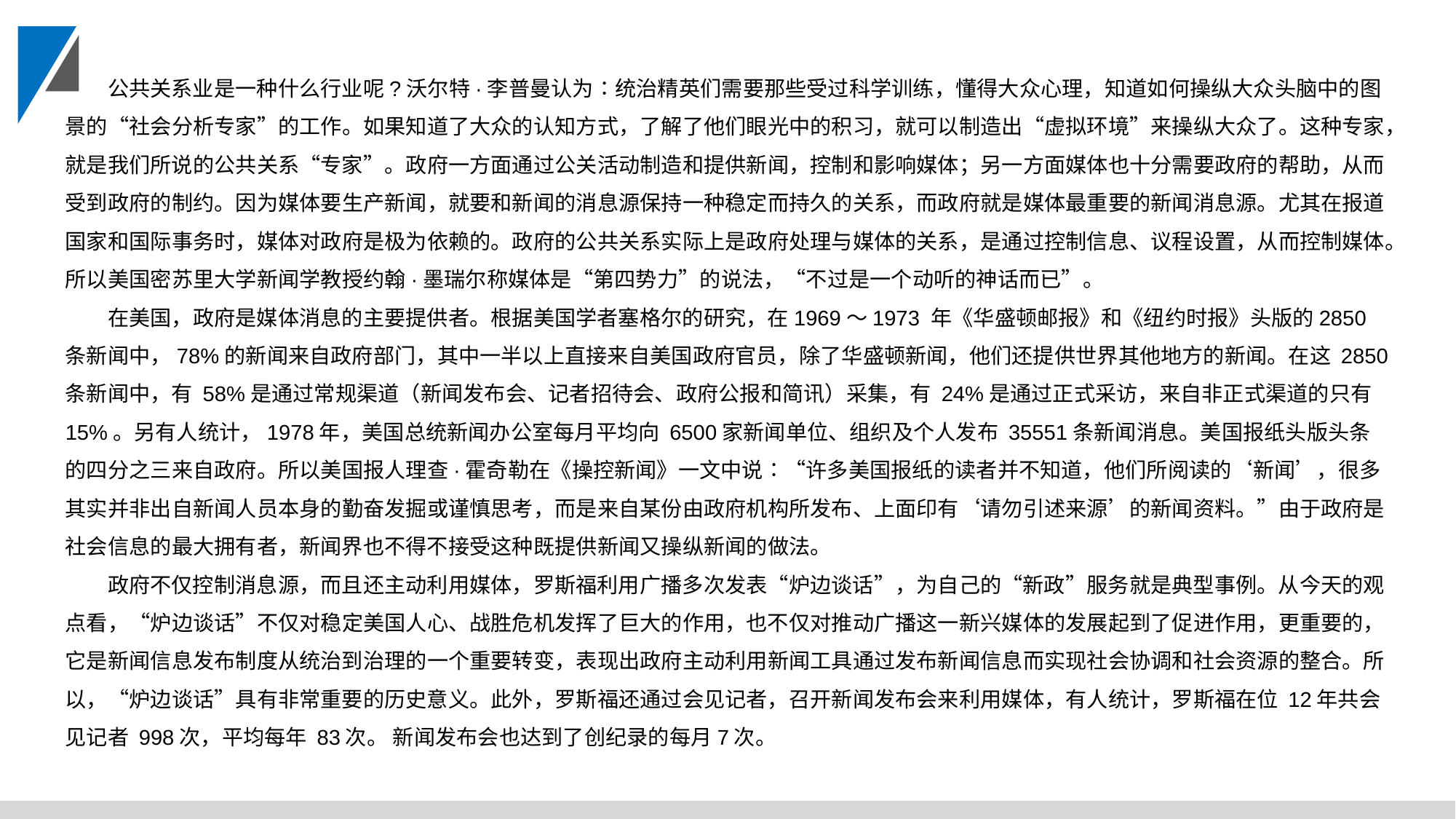

公共关系业是一种什么行业呢?沃尔特·李普曼认为∶统治精英们需要那些受过科学训练，懂得大众心理，知道如何操纵大众头脑中的图景的“社会分析专家”的工作。如果知道了大众的认知方式，了解了他们眼光中的积习，就可以制造出“虚拟环境”来操纵大众了。这种专家，就是我们所说的公共关系“专家”。政府一方面通过公关活动制造和提供新闻，控制和影响媒体；另一方面媒体也十分需要政府的帮助，从而受到政府的制约。因为媒体要生产新闻，就要和新闻的消息源保持一种稳定而持久的关系，而政府就是媒体最重要的新闻消息源。尤其在报道国家和国际事务时，媒体对政府是极为依赖的。政府的公共关系实际上是政府处理与媒体的关系，是通过控制信息、议程设置，从而控制媒体。所以美国密苏里大学新闻学教授约翰·墨瑞尔称媒体是“第四势力”的说法，“不过是一个动听的神话而已”。
在美国，政府是媒体消息的主要提供者。根据美国学者塞格尔的研究，在1969～1973 年《华盛顿邮报》和《纽约时报》头版的2850条新闻中，78%的新闻来自政府部门，其中一半以上直接来自美国政府官员，除了华盛顿新闻，他们还提供世界其他地方的新闻。在这 2850条新闻中，有 58%是通过常规渠道（新闻发布会、记者招待会、政府公报和简讯）采集，有 24%是通过正式采访，来自非正式渠道的只有 15%。另有人统计，1978年，美国总统新闻办公室每月平均向 6500家新闻单位、组织及个人发布 35551条新闻消息。美国报纸头版头条的四分之三来自政府。所以美国报人理查·霍奇勒在《操控新闻》一文中说∶“许多美国报纸的读者并不知道，他们所阅读的‘新闻’，很多其实并非出自新闻人员本身的勤奋发掘或谨慎思考，而是来自某份由政府机构所发布、上面印有‘请勿引述来源’的新闻资料。”由于政府是社会信息的最大拥有者，新闻界也不得不接受这种既提供新闻又操纵新闻的做法。
政府不仅控制消息源，而且还主动利用媒体，罗斯福利用广播多次发表“炉边谈话”，为自己的“新政”服务就是典型事例。从今天的观点看，“炉边谈话”不仅对稳定美国人心、战胜危机发挥了巨大的作用，也不仅对推动广播这一新兴媒体的发展起到了促进作用，更重要的，它是新闻信息发布制度从统治到治理的一个重要转变，表现出政府主动利用新闻工具通过发布新闻信息而实现社会协调和社会资源的整合。所以，“炉边谈话”具有非常重要的历史意义。此外，罗斯福还通过会见记者，召开新闻发布会来利用媒体，有人统计，罗斯福在位 12年共会见记者 998次，平均每年 83次。 新闻发布会也达到了创纪录的每月7次。